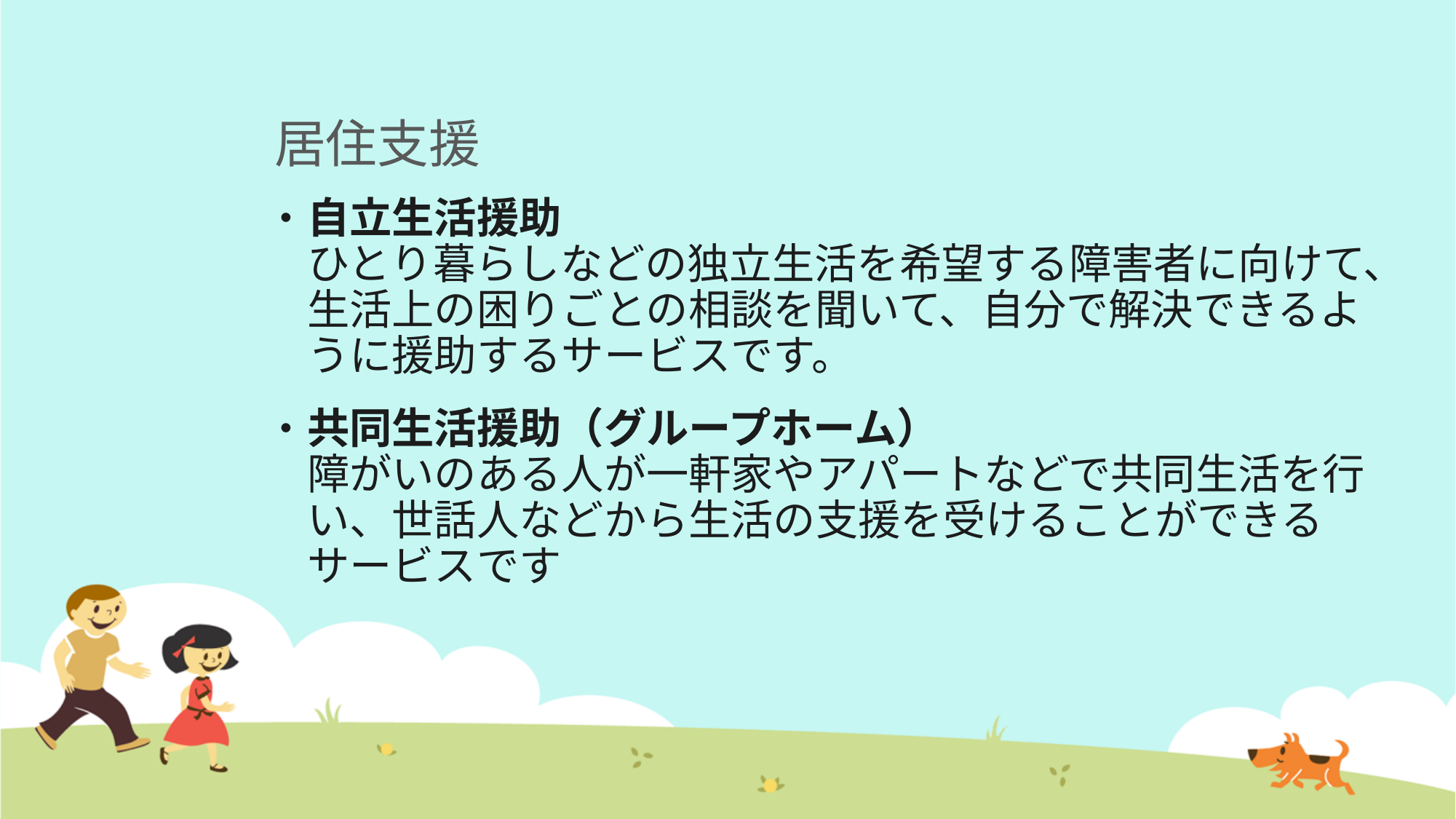

# 居住支援
自立生活援助
ひとり暮らしなどの独立生活を希望する障害者に向けて、生活上の困りごとの相談を聞いて、自分で解決できるように援助するサービスです。
共同生活援助（グループホーム）
障がいのある人が一軒家やアパートなどで共同生活を行い、世話人などから生活の支援を受けることができるサービスです